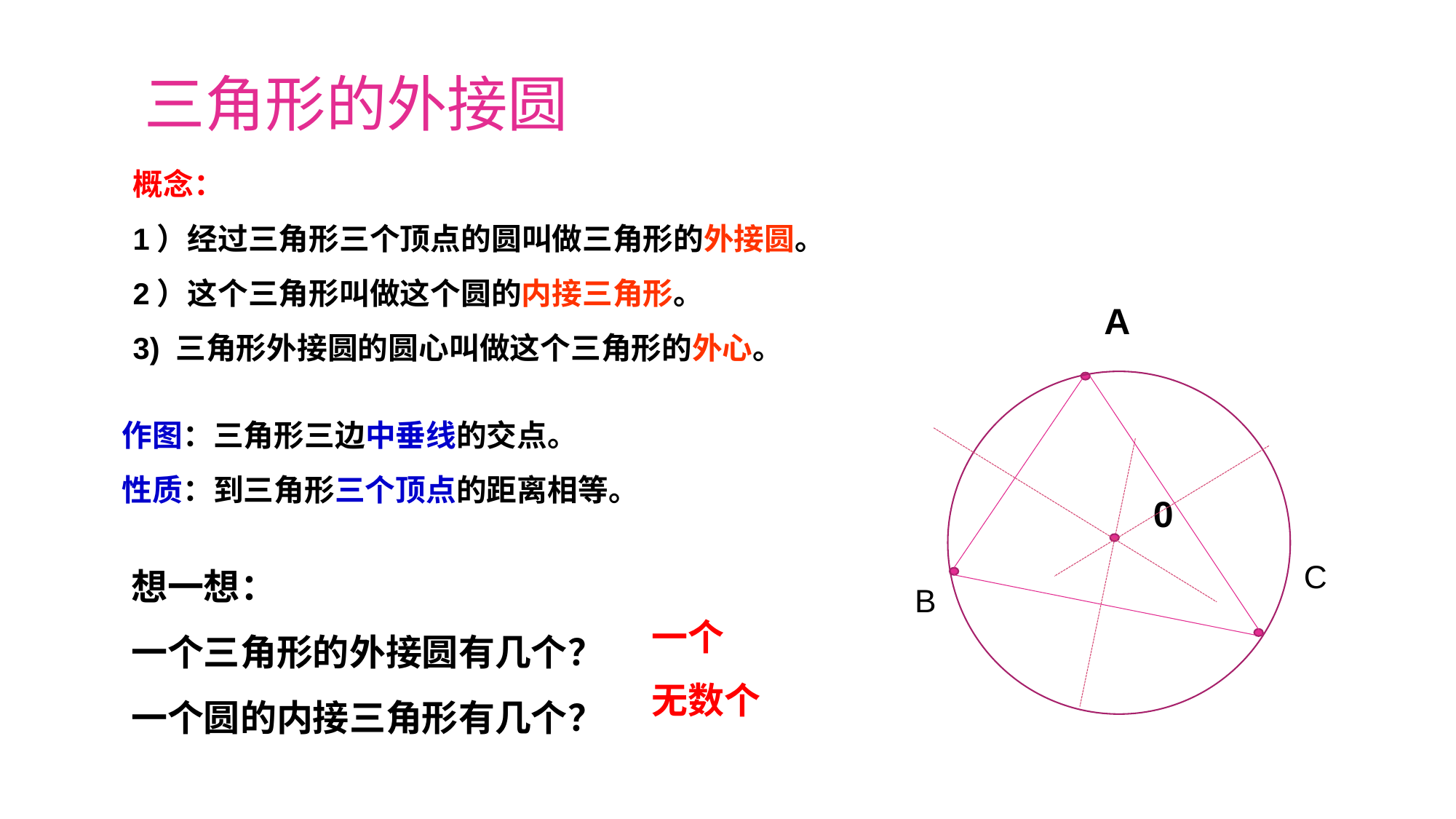

三角形的外接圆
概念：
1）经过三角形三个顶点的圆叫做三角形的外接圆。
2）这个三角形叫做这个圆的内接三角形。
3) 三角形外接圆的圆心叫做这个三角形的外心。
A

作图：三角形三边中垂线的交点。
性质：到三角形三个顶点的距离相等。
0

想一想：
一个三角形的外接圆有几个？
一个圆的内接三角形有几个？
C

B
一个

无数个